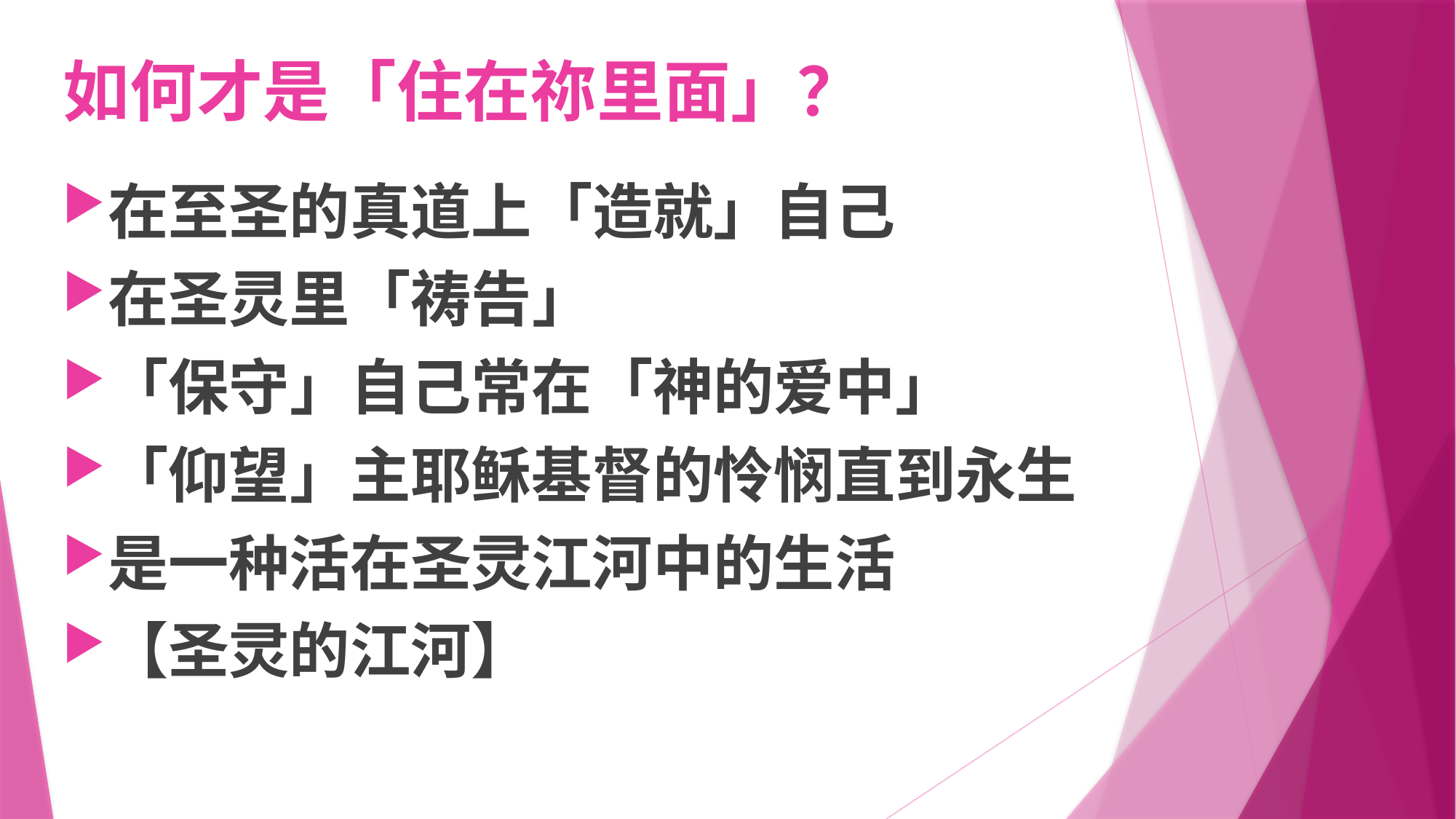

# 如何才是「住在祢里面」？
在至圣的真道上「造就」自己
在圣灵里「祷告」
「保守」自己常在「神的爱中」
「仰望」主耶稣基督的怜悯直到永生
是一种活在圣灵江河中的生活
【圣灵的江河】